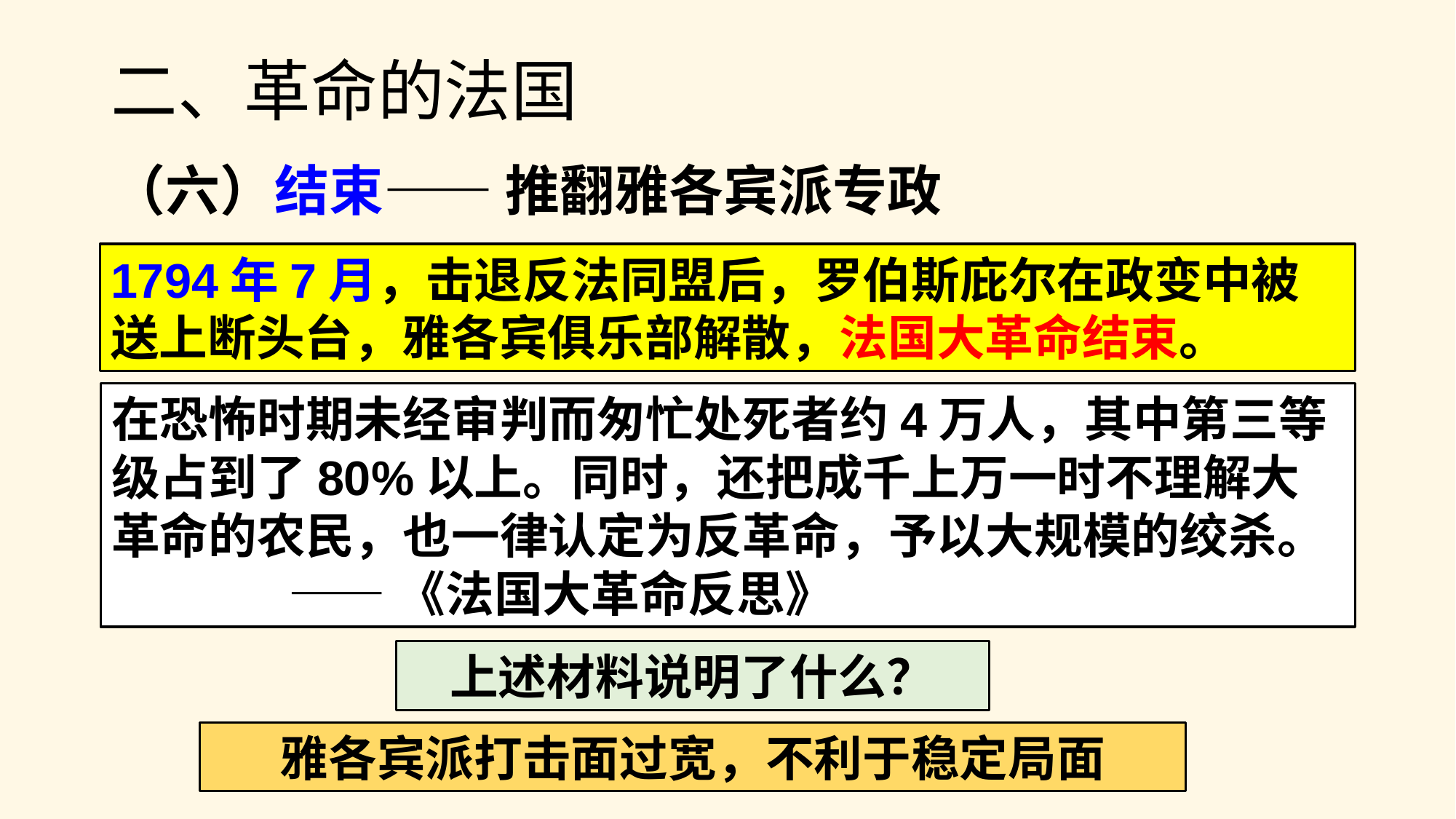

# 二、革命的法国
（六）结束—— 推翻雅各宾派专政
1794年7月，击退反法同盟后，罗伯斯庇尔在政变中被送上断头台，雅各宾俱乐部解散，法国大革命结束。
在恐怖时期未经审判而匆忙处死者约4万人，其中第三等级占到了80%以上。同时，还把成千上万一时不理解大革命的农民，也一律认定为反革命，予以大规模的绞杀。
——《法国大革命反思》
上述材料说明了什么？
雅各宾派打击面过宽，不利于稳定局面